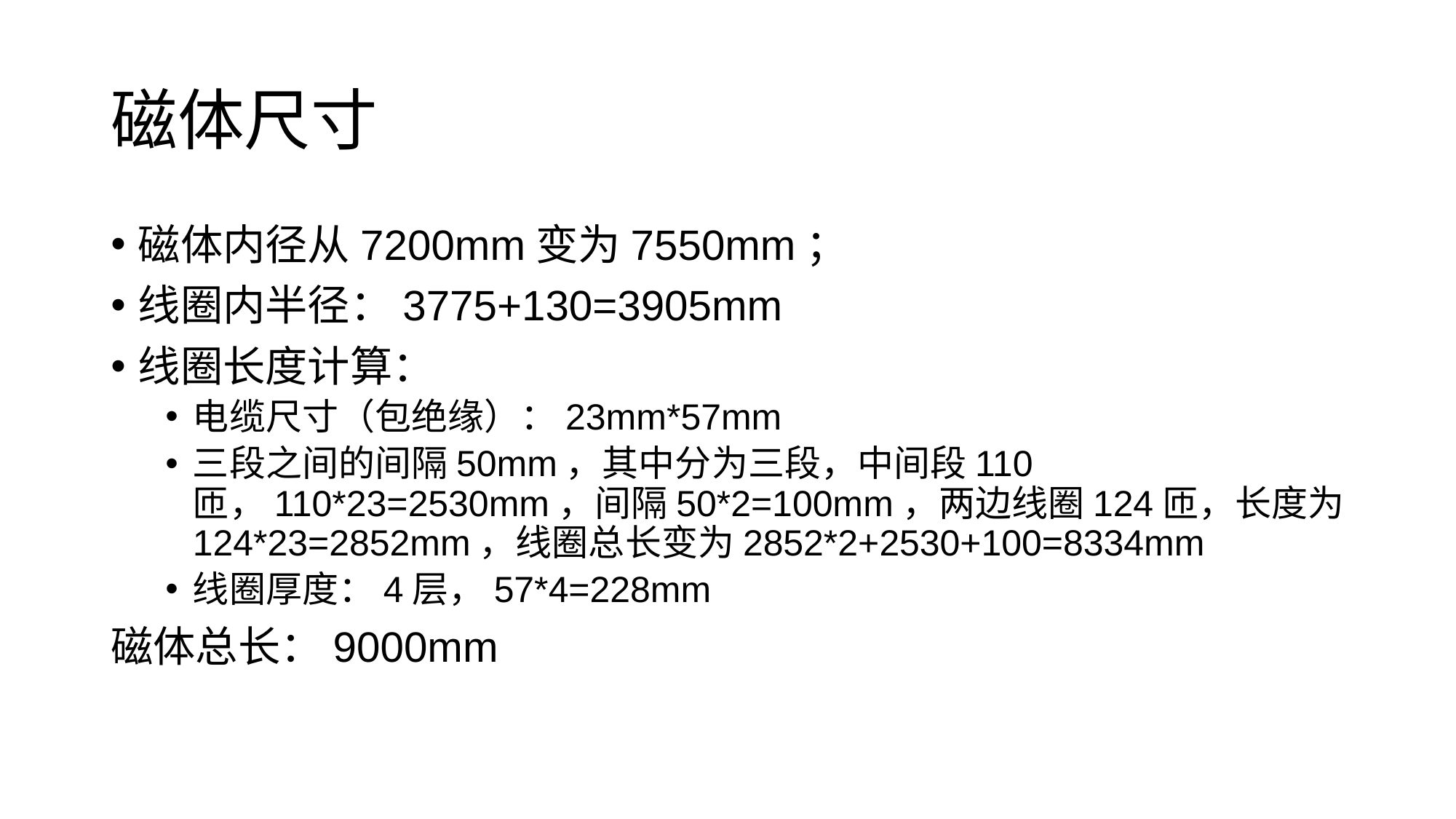

# 磁体尺寸
磁体内径从7200mm变为7550mm；
线圈内半径：3775+130=3905mm
线圈长度计算：
电缆尺寸（包绝缘）：23mm*57mm
三段之间的间隔50mm，其中分为三段，中间段110匝，110*23=2530mm，间隔50*2=100mm，两边线圈124匝，长度为124*23=2852mm，线圈总长变为2852*2+2530+100=8334mm
线圈厚度：4层，57*4=228mm
磁体总长：9000mm